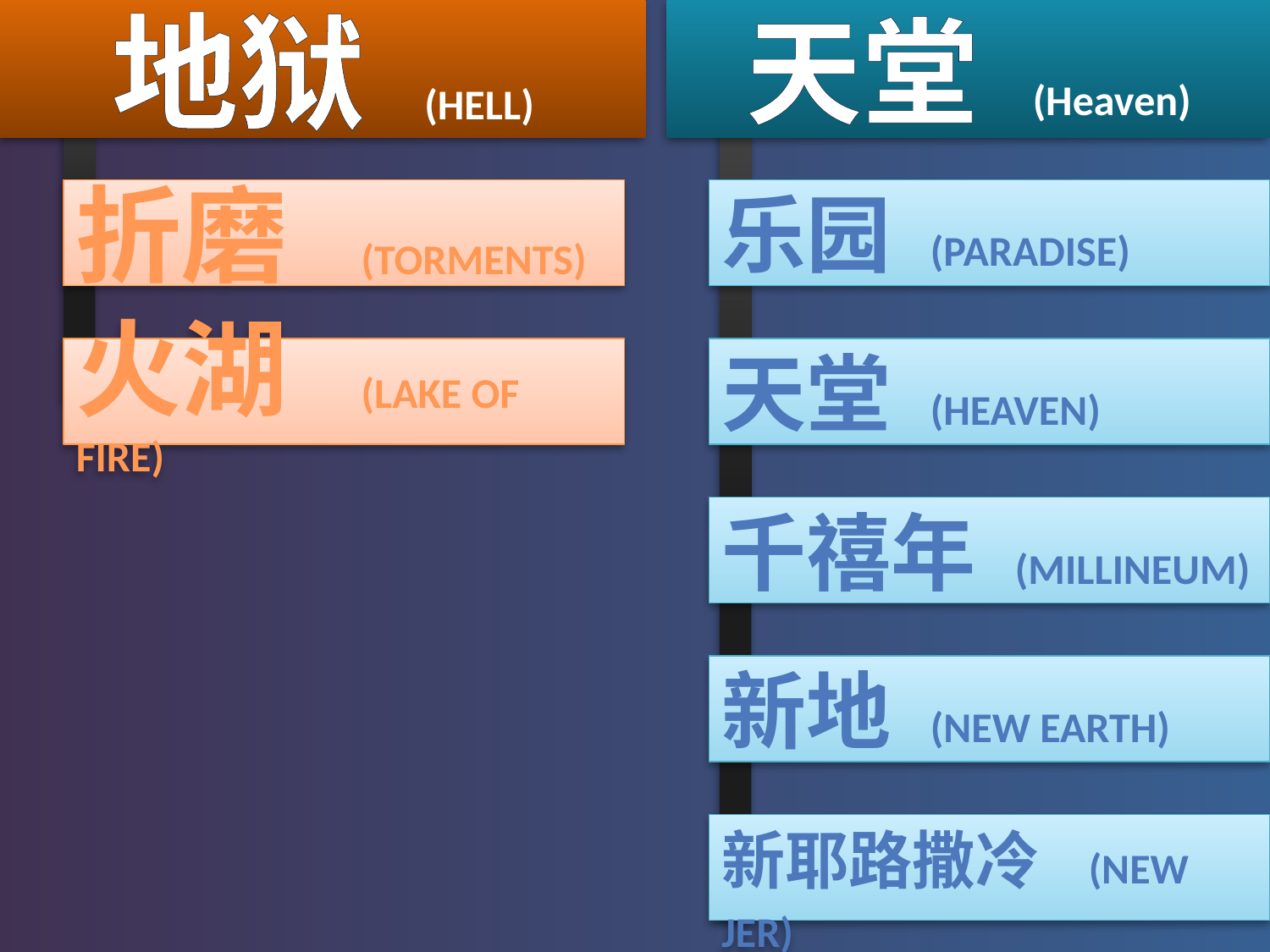

地狱 (HELL)
天堂 (Heaven)

折磨  (TORMENTS)
乐园 (PARADISE)
火湖  (LAKE OF FIRE)
天堂 (HEAVEN)
千禧年 (MILLINEUM)
新地 (NEW EARTH)
新耶路撒冷 (NEW JER)